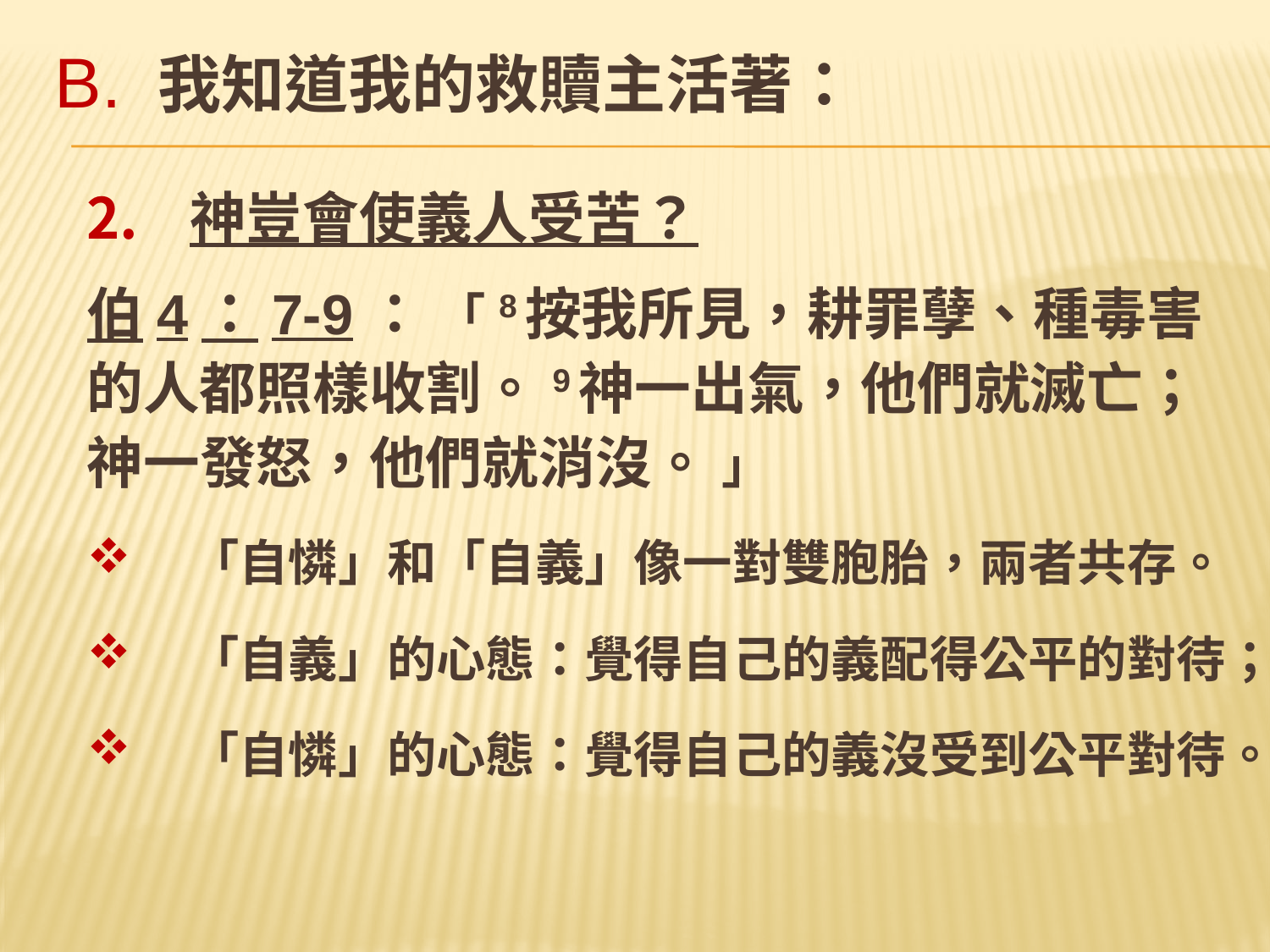

# B. 我知道我的救贖主活著：
神豈會使義人受苦？
伯4：7-9： 「 8按我所見，耕罪孽、種毒害的人都照樣收割。9神一出氣，他們就滅亡；神一發怒，他們就消沒。 」
「自憐」和「自義」像一對雙胞胎，兩者共存。
「自義」的心態：覺得自己的義配得公平的對待；
「自憐」的心態：覺得自己的義沒受到公平對待。